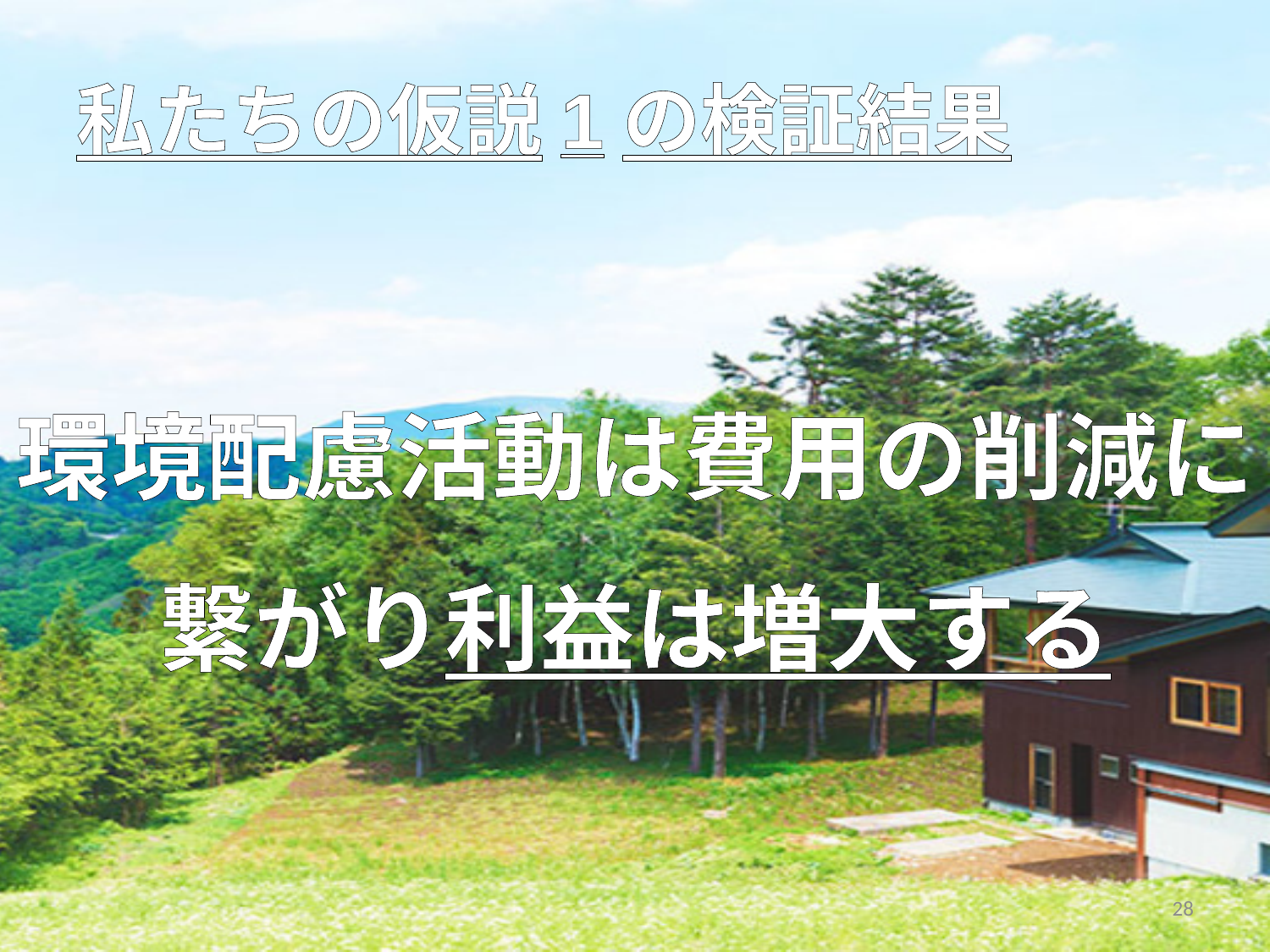

# 私たちの仮説1の検証結果
環境配慮活動は費用の削減に繋がり利益は増大する
28